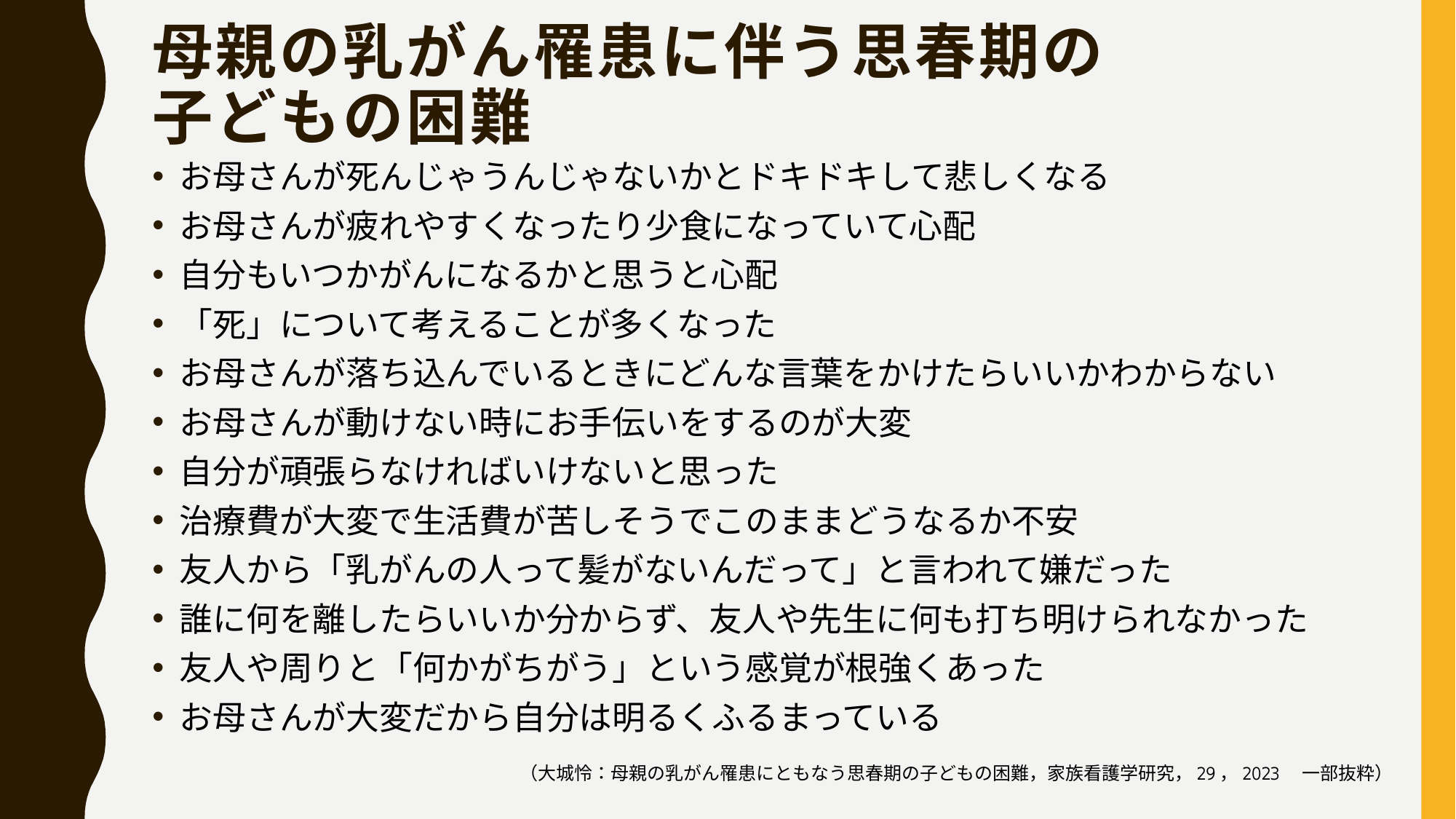

# 母親の乳がん罹患に伴う思春期の 子どもの困難
お母さんが死んじゃうんじゃないかとドキドキして悲しくなる
お母さんが疲れやすくなったり少食になっていて心配
自分もいつかがんになるかと思うと心配
「死」について考えることが多くなった
お母さんが落ち込んでいるときにどんな言葉をかけたらいいかわからない
お母さんが動けない時にお手伝いをするのが大変
自分が頑張らなければいけないと思った
治療費が大変で生活費が苦しそうでこのままどうなるか不安
友人から「乳がんの人って髪がないんだって」と言われて嫌だった
誰に何を離したらいいか分からず、友人や先生に何も打ち明けられなかった
友人や周りと「何かがちがう」という感覚が根強くあった
お母さんが大変だから自分は明るくふるまっている
（大城怜：母親の乳がん罹患にともなう思春期の子どもの困難，家族看護学研究，29，2023　一部抜粋）